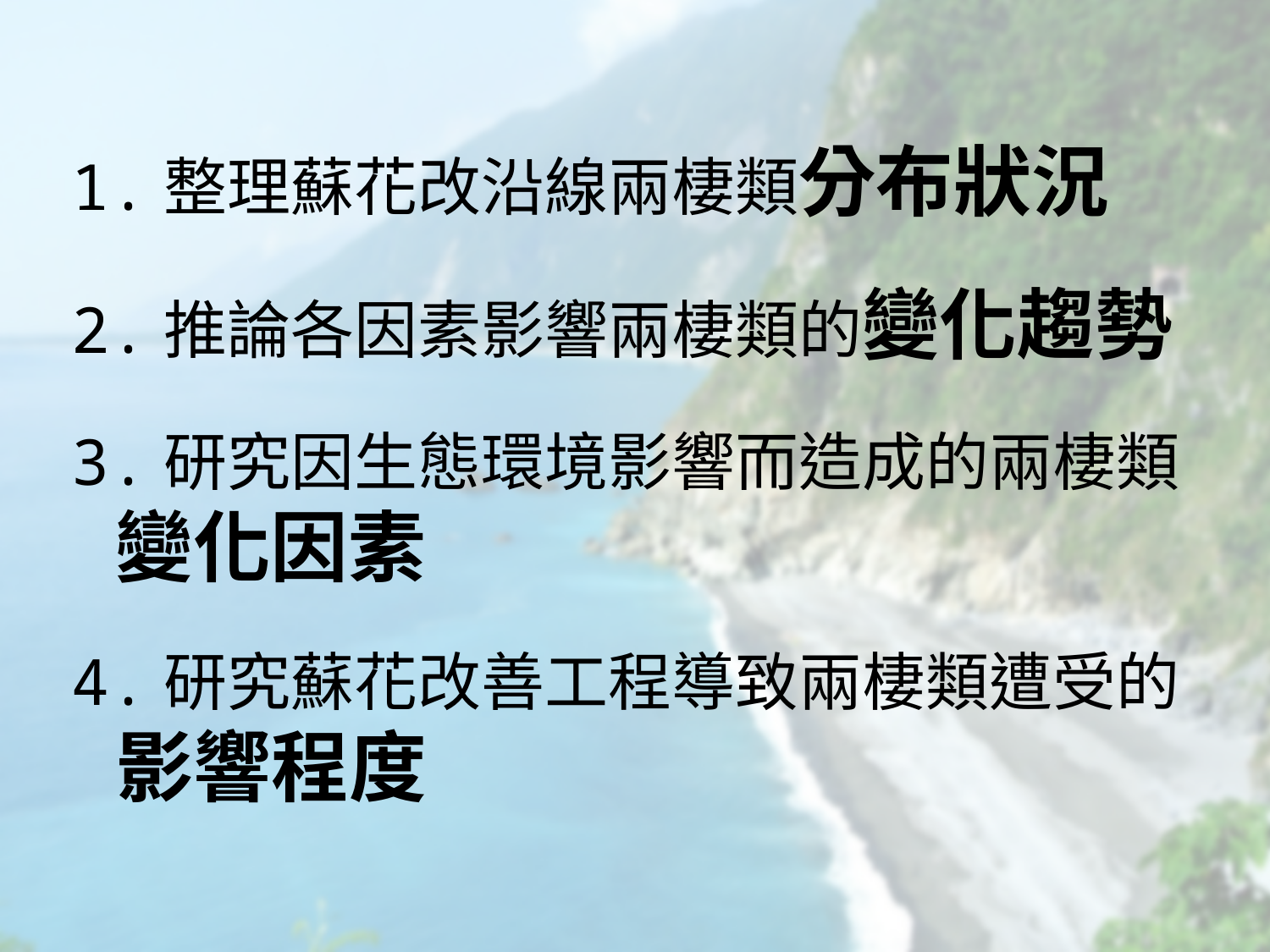

1.整理蘇花改沿線兩棲類分布狀況

2.推論各因素影響兩棲類的變化趨勢

3.研究因生態環境影響而造成的兩棲類
  變化因素

4.研究蘇花改善工程導致兩棲類遭受的
  影響程度